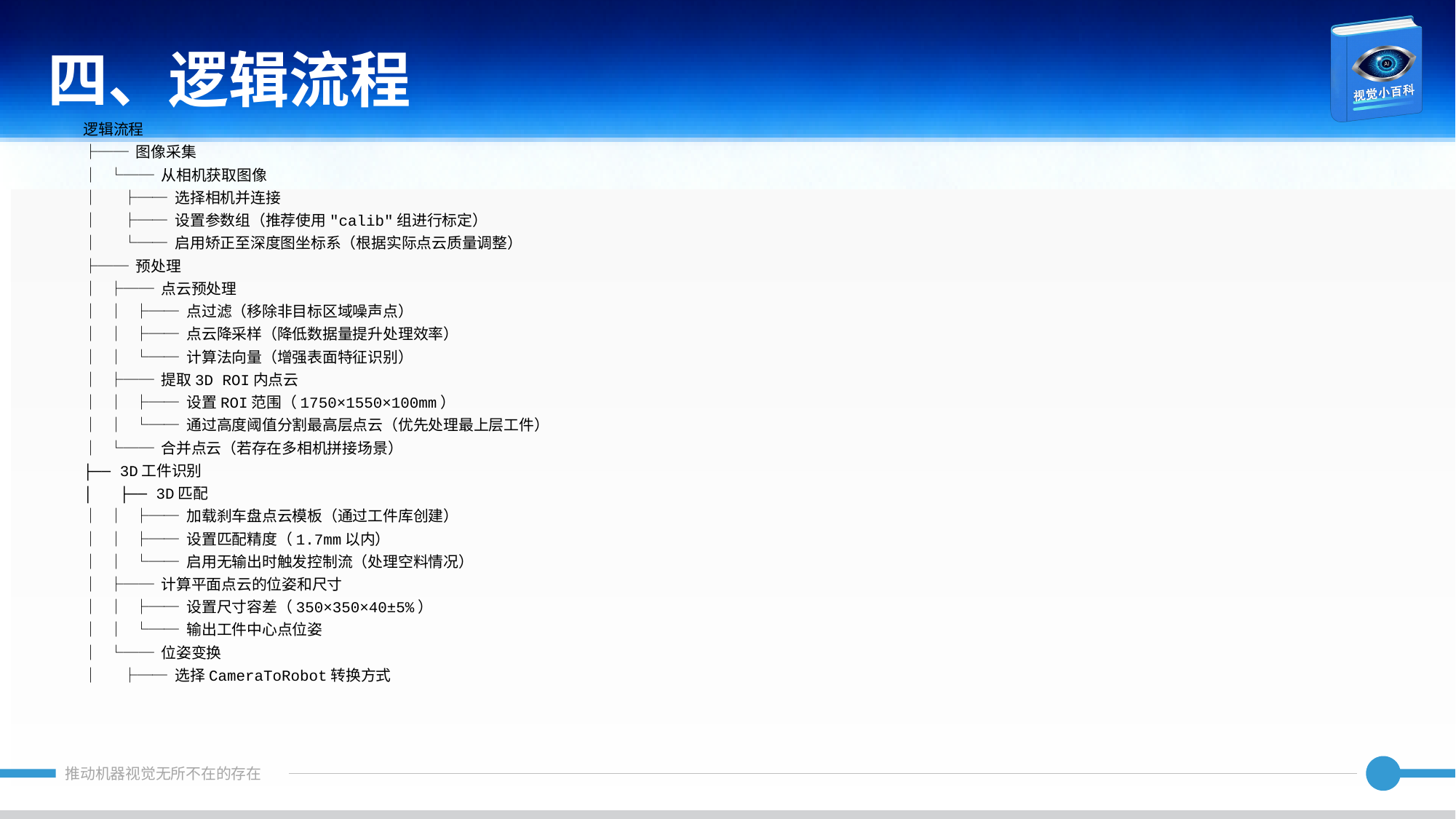

四、逻辑流程

逻辑流程
├── 图像采集
│   └── 从相机获取图像
│       ├── 选择相机并连接
│       ├── 设置参数组（推荐使用"calib"组进行标定）
│       └── 启用矫正至深度图坐标系（根据实际点云质量调整）
├── 预处理
│   ├── 点云预处理
│   │   ├── 点过滤（移除非目标区域噪声点）
│   │   ├── 点云降采样（降低数据量提升处理效率）
│   │   └── 计算法向量（增强表面特征识别）
│   ├── 提取3D ROI内点云
│   │   ├── 设置ROI范围（1750×1550×100mm）
│   │   └── 通过高度阈值分割最高层点云（优先处理最上层工件）
│   └── 合并点云（若存在多相机拼接场景）
├── 3D工件识别
│   ├── 3D匹配
│   │   ├── 加载刹车盘点云模板（通过工件库创建）
│   │   ├── 设置匹配精度（1.7mm以内）
│   │   └── 启用无输出时触发控制流（处理空料情况）
│   ├── 计算平面点云的位姿和尺寸
│   │   ├── 设置尺寸容差（350×350×40±5%）
│   │   └── 输出工件中心点位姿
│   └── 位姿变换
│       ├── 选择CameraToRobot转换方式
9